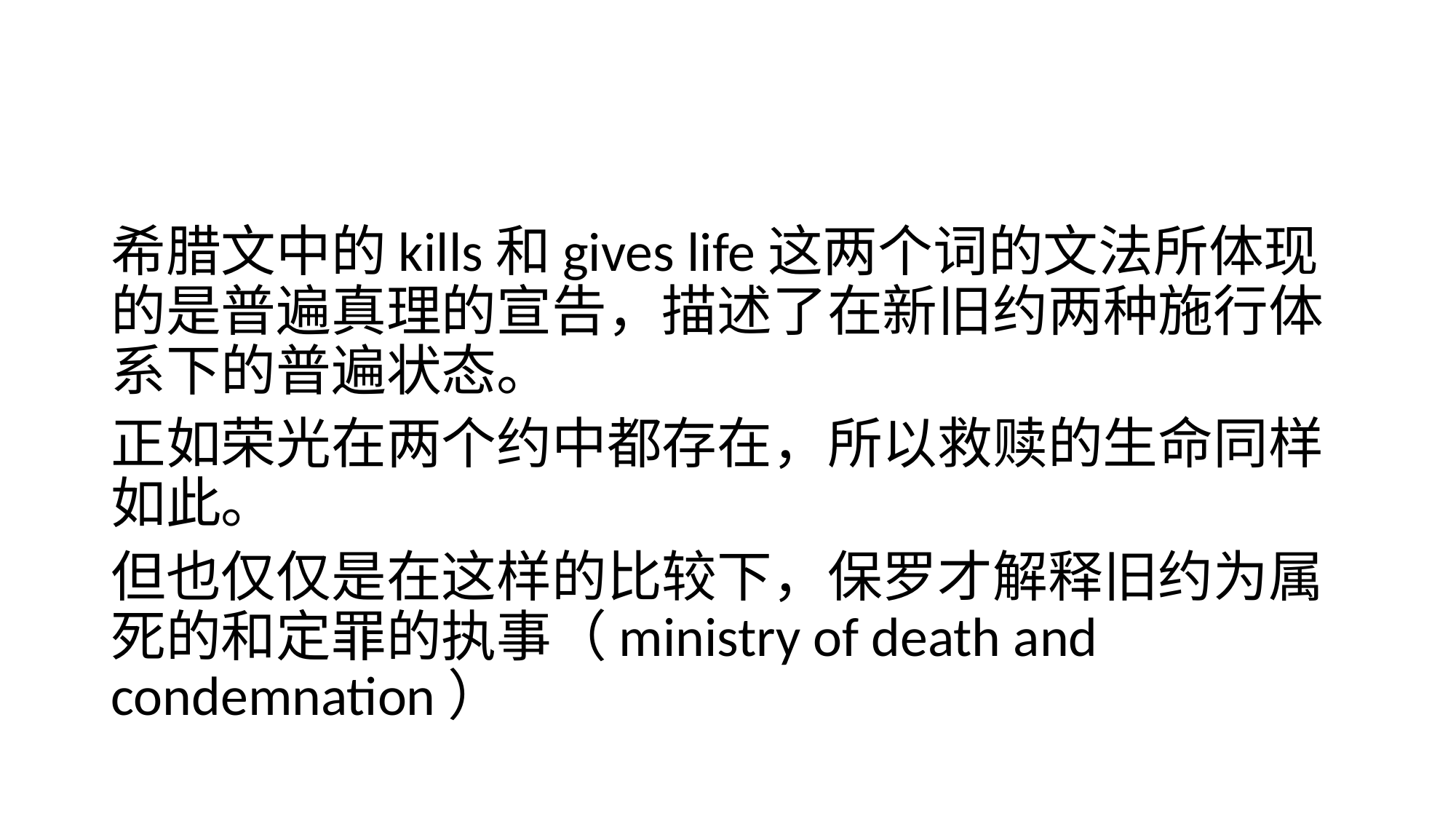

#
希腊文中的kills和gives life这两个词的文法所体现的是普遍真理的宣告，描述了在新旧约两种施行体系下的普遍状态。
正如荣光在两个约中都存在，所以救赎的生命同样如此。
但也仅仅是在这样的比较下，保罗才解释旧约为属死的和定罪的执事（ministry of death and condemnation）